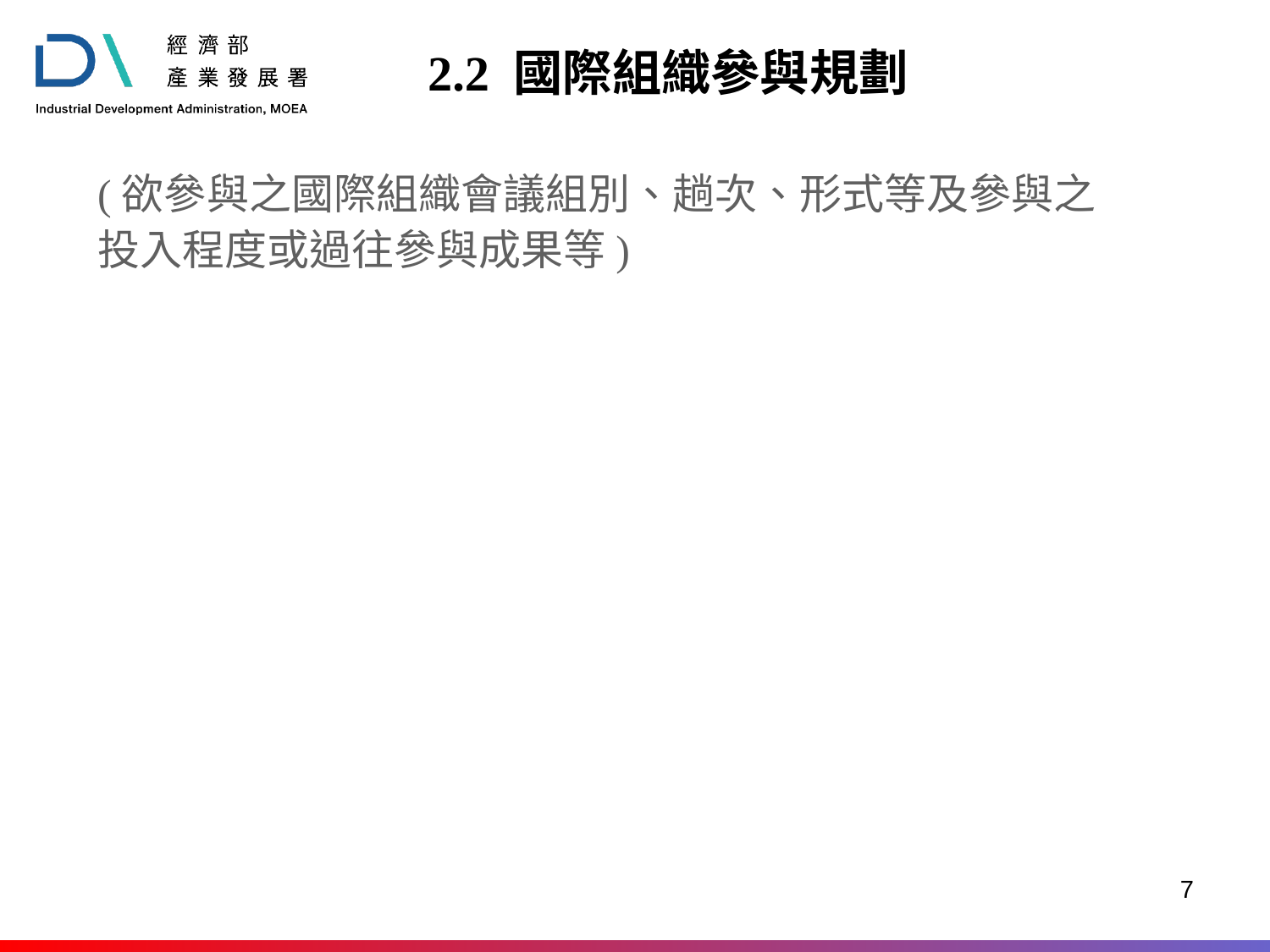

2.2 國際組織參與規劃
(欲參與之國際組織會議組別、趟次、形式等及參與之投入程度或過往參與成果等)
7